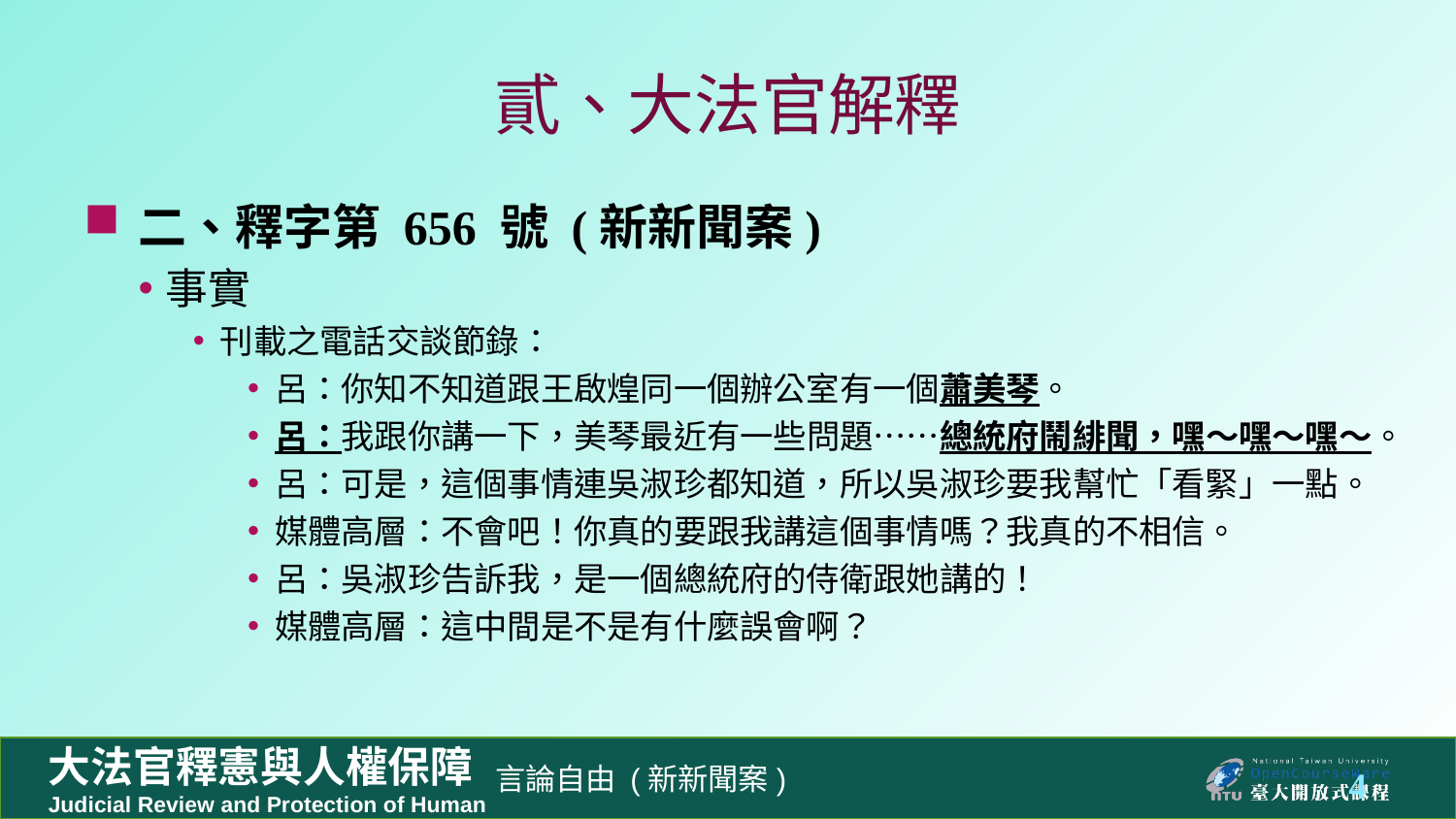

# 貳、大法官解釋
二、釋字第 656 號 (新新聞案)
事實
刊載之電話交談節錄：
呂：你知不知道跟王啟煌同一個辦公室有一個蕭美琴。
呂：我跟你講一下，美琴最近有一些問題……總統府鬧緋聞，嘿～嘿～嘿～。
呂：可是，這個事情連吳淑珍都知道，所以吳淑珍要我幫忙「看緊」一點。
媒體高層：不會吧！你真的要跟我講這個事情嗎？我真的不相信。
呂：吳淑珍告訴我，是一個總統府的侍衛跟她講的！
媒體高層：這中間是不是有什麼誤會啊？